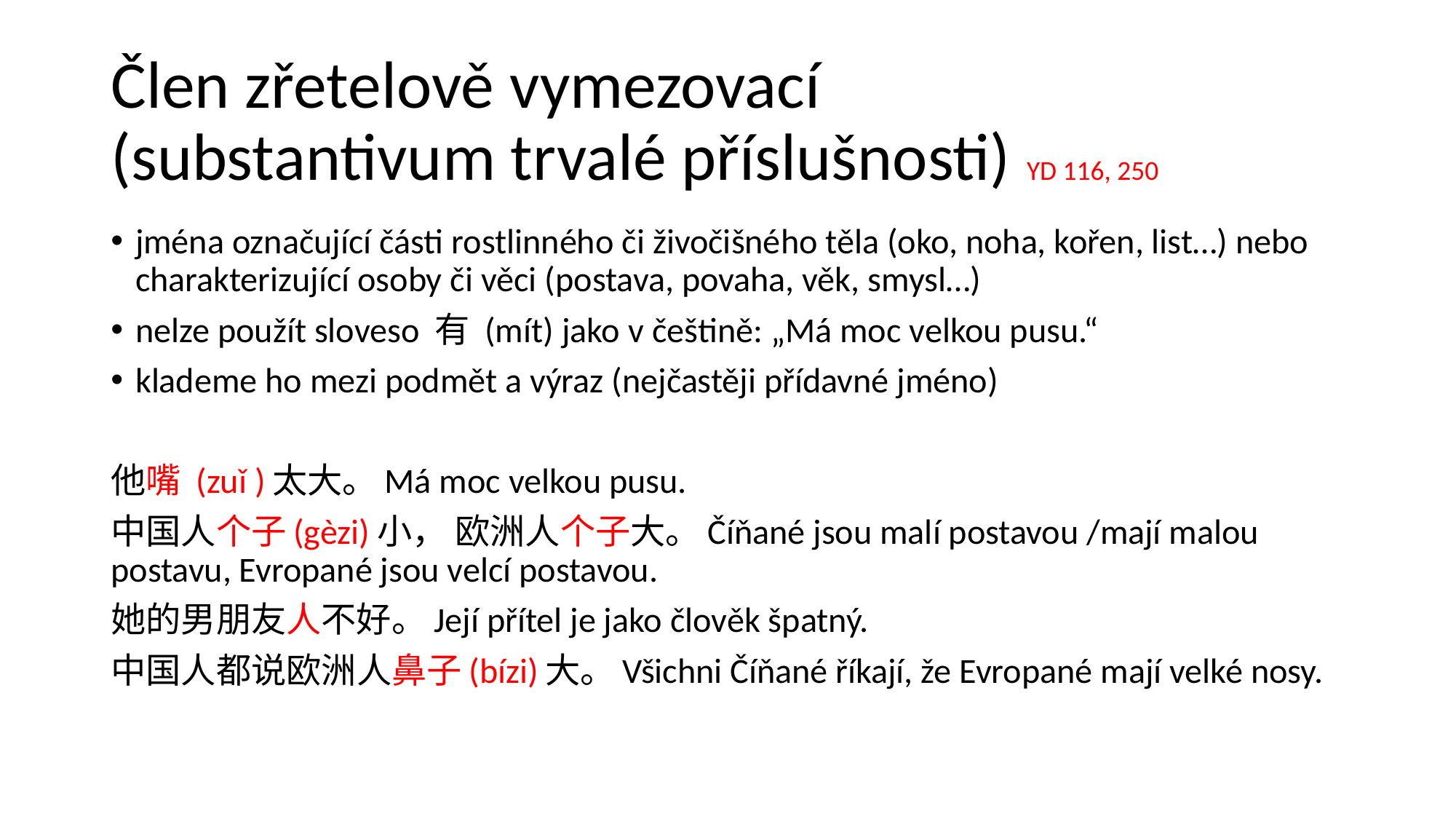

# Člen zřetelově vymezovací (substantivum trvalé příslušnosti) YD 116, 250
jména označující části rostlinného či živočišného těla (oko, noha, kořen, list…) nebo charakterizující osoby či věci (postava, povaha, věk, smysl…)
nelze použít sloveso 有 (mít) jako v češtině: „Má moc velkou pusu.“
klademe ho mezi podmět a výraz (nejčastěji přídavné jméno)

他嘴 (zuǐ )太大。Má moc velkou pusu.
中国人个子(gèzi)小， 欧洲人个子大。Číňané jsou malí postavou /mají malou postavu, Evropané jsou velcí postavou.
她的男朋友人不好。Její přítel je jako člověk špatný.
中国人都说欧洲人鼻子(bízi)大。Všichni Číňané říkají, že Evropané mají velké nosy.